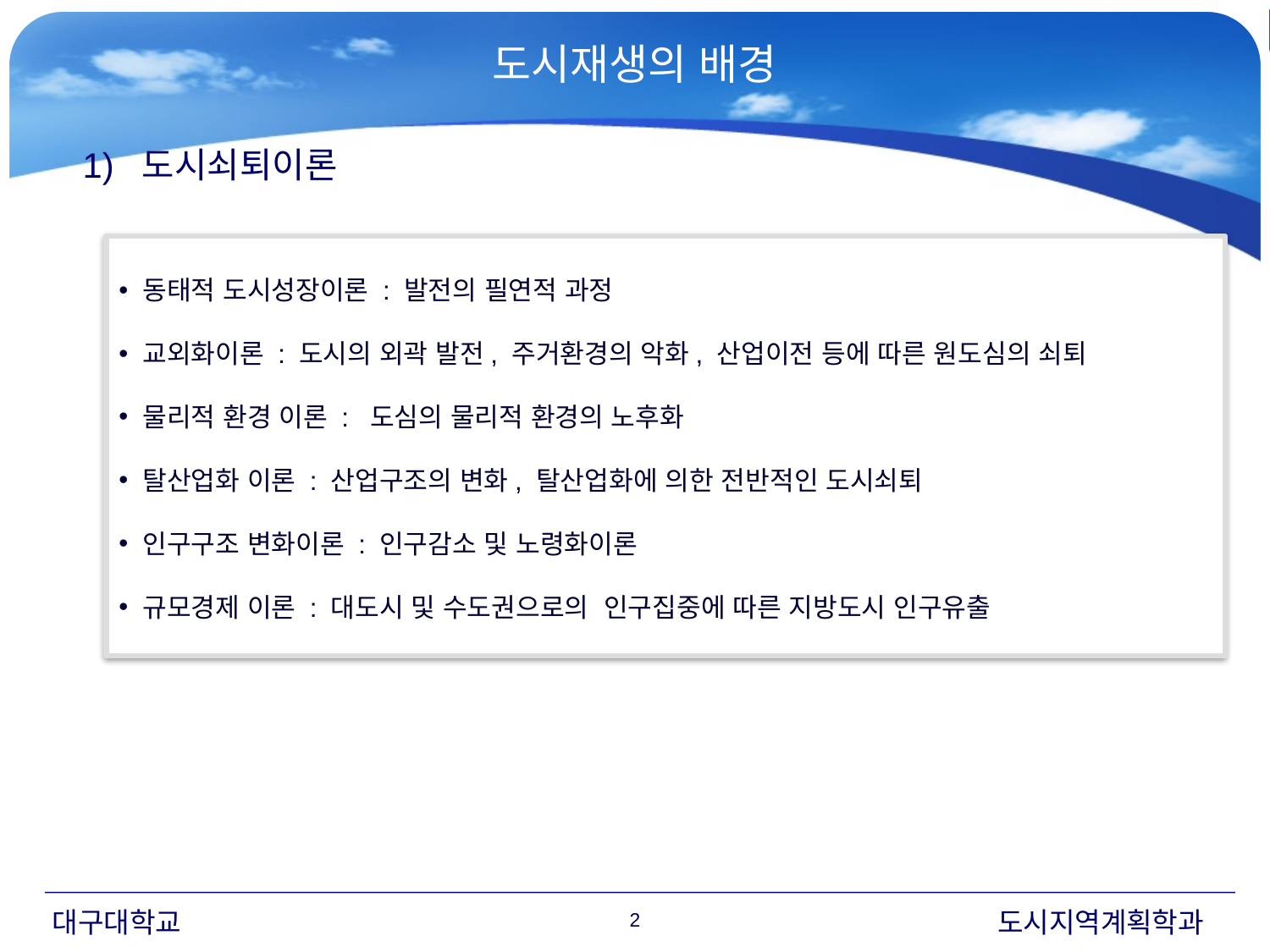

도시재생의 배경
1)  도시쇠퇴이론
 동태적 도시성장이론 : 발전의 필연적 과정
 교외화이론 : 도시의 외곽 발전, 주거환경의 악화, 산업이전 등에 따른 원도심의 쇠퇴
 물리적 환경 이론 :  도심의 물리적 환경의 노후화
 탈산업화 이론 : 산업구조의 변화, 탈산업화에 의한 전반적인 도시쇠퇴
 인구구조 변화이론 : 인구감소 및 노령화이론
 규모경제 이론 : 대도시 및 수도권으로의  인구집중에 따른 지방도시 인구유출